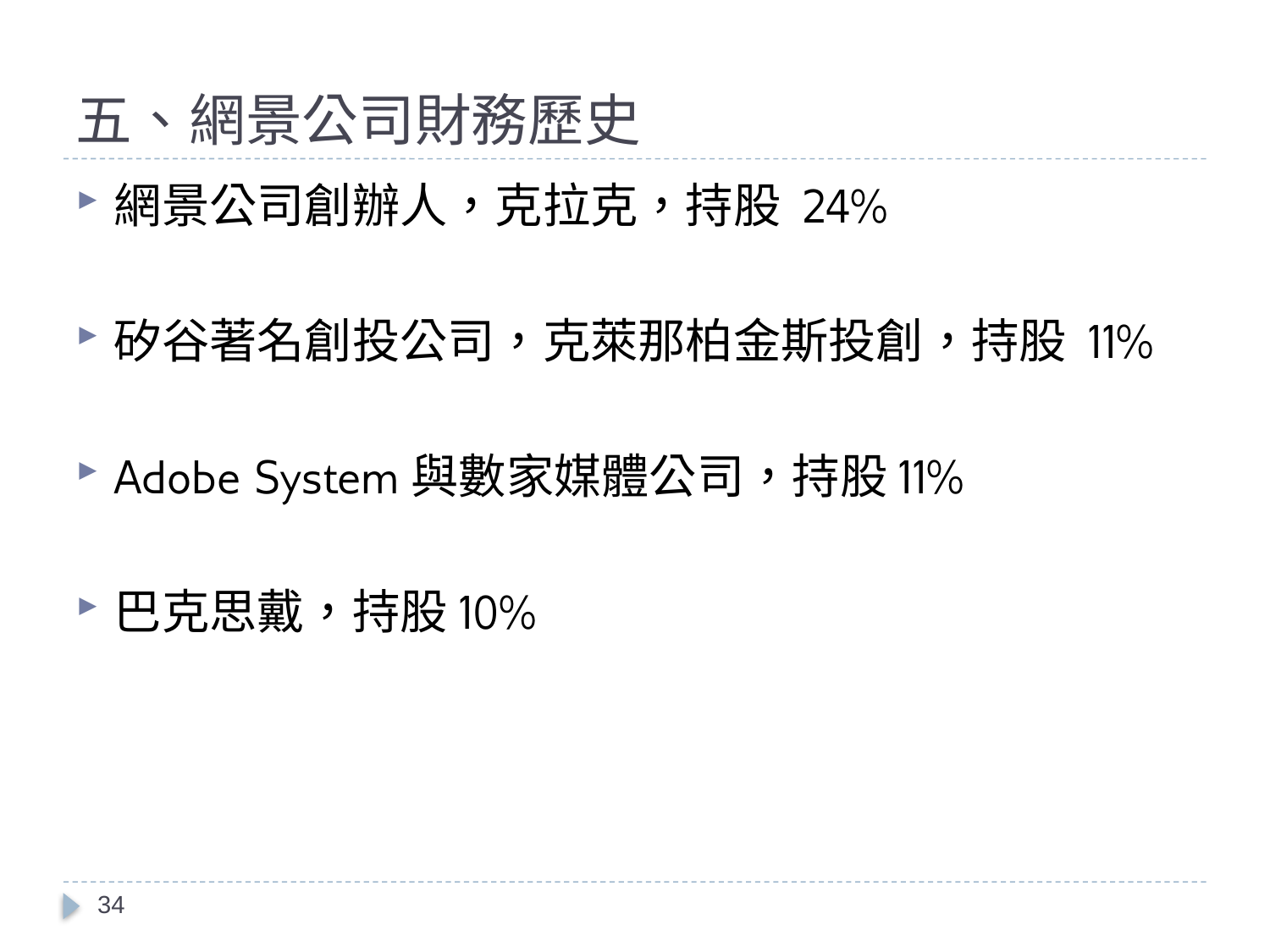

# 五、網景公司財務歷史
網景公司創辦人，克拉克，持股 24%

矽谷著名創投公司，克萊那柏金斯投創，持股 11%

Adobe System與數家媒體公司，持股11%

巴克思戴，持股10%
34